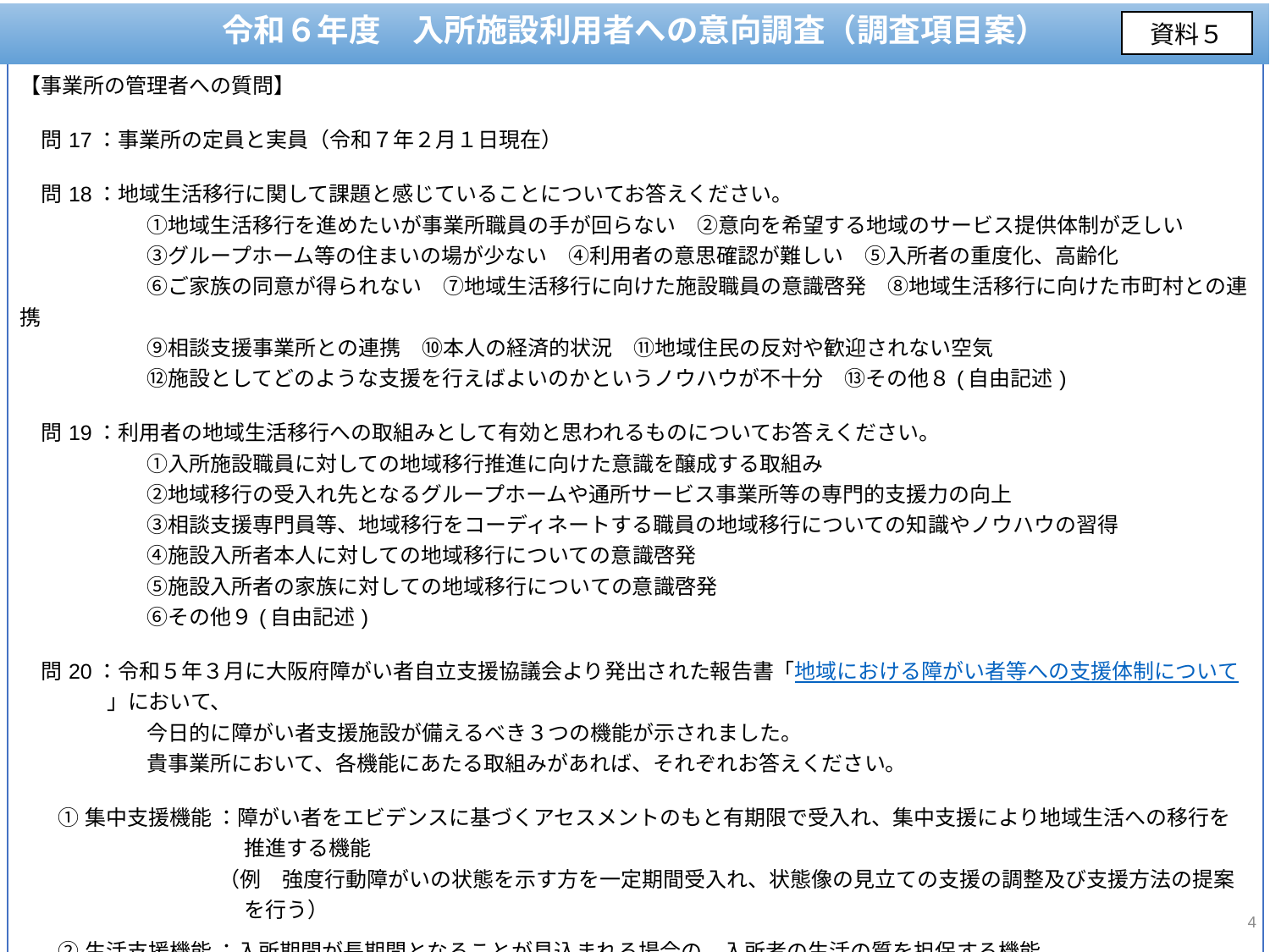

令和６年度　入所施設利用者への意向調査（調査項目案）
資料５
|  |
| --- |
| 【事業所の管理者への質問】 　問17：事業所の定員と実員（令和７年２月１日現在） 　問18：地域生活移行に関して課題と感じていることについてお答えください。 　　　　　　①地域生活移行を進めたいが事業所職員の手が回らない　②意向を希望する地域のサービス提供体制が乏しい 　　　　　　③グループホーム等の住まいの場が少ない　④利用者の意思確認が難しい　⑤入所者の重度化、高齢化 　　　　　　⑥ご家族の同意が得られない　⑦地域生活移行に向けた施設職員の意識啓発　⑧地域生活移行に向けた市町村との連携 　　　　　　⑨相談支援事業所との連携　⑩本人の経済的状況　⑪地域住民の反対や歓迎されない空気 　　　　　　⑫施設としてどのような支援を行えばよいのかというノウハウが不十分　⑬その他８(自由記述) 　問19：利用者の地域生活移行への取組みとして有効と思われるものについてお答えください。 　　　　　　①入所施設職員に対しての地域移行推進に向けた意識を醸成する取組み 　　　　　　②地域移行の受入れ先となるグループホームや通所サービス事業所等の専門的支援力の向上 　　　　　　③相談支援専門員等、地域移行をコーディネートする職員の地域移行についての知識やノウハウの習得 　　　　　　④施設入所者本人に対しての地域移行についての意識啓発 　　　　　　⑤施設入所者の家族に対しての地域移行についての意識啓発 　　　　　　⑥その他９(自由記述) 　問20：令和５年３月に大阪府障がい者自立支援協議会より発出された報告書「地域における障がい者等への支援体制について」において、 　　　　　　今日的に障がい者支援施設が備えるべき３つの機能が示されました。 　　　　　　貴事業所において、各機能にあたる取組みがあれば、それぞれお答えください。 ①集中支援機能 ：障がい者をエビデンスに基づくアセスメントのもと有期限で受入れ、集中支援により地域生活への移行を推進する機能 （例　強度行動障がいの状態を示す方を一定期間受入れ、状態像の見立ての支援の調整及び支援方法の提案を行う） ②生活支援機能 ：入所期間が長期間となることが見込まれる場合の、入所者の生活の質を担保する機能 （例　居室の個室化、設備面におけるバリアフリー化、地域との交流） ③緊急時生活支援機能：地域で生活する障がい者または家族の心身状況の急変等により、緊急に支援が必要となる場合の生活支援機能 （例　地域生活支援拠点等を担い、併設の短期入所を活用し、地域で生活する障がい者の緊急時の初期対応を行う） |
4